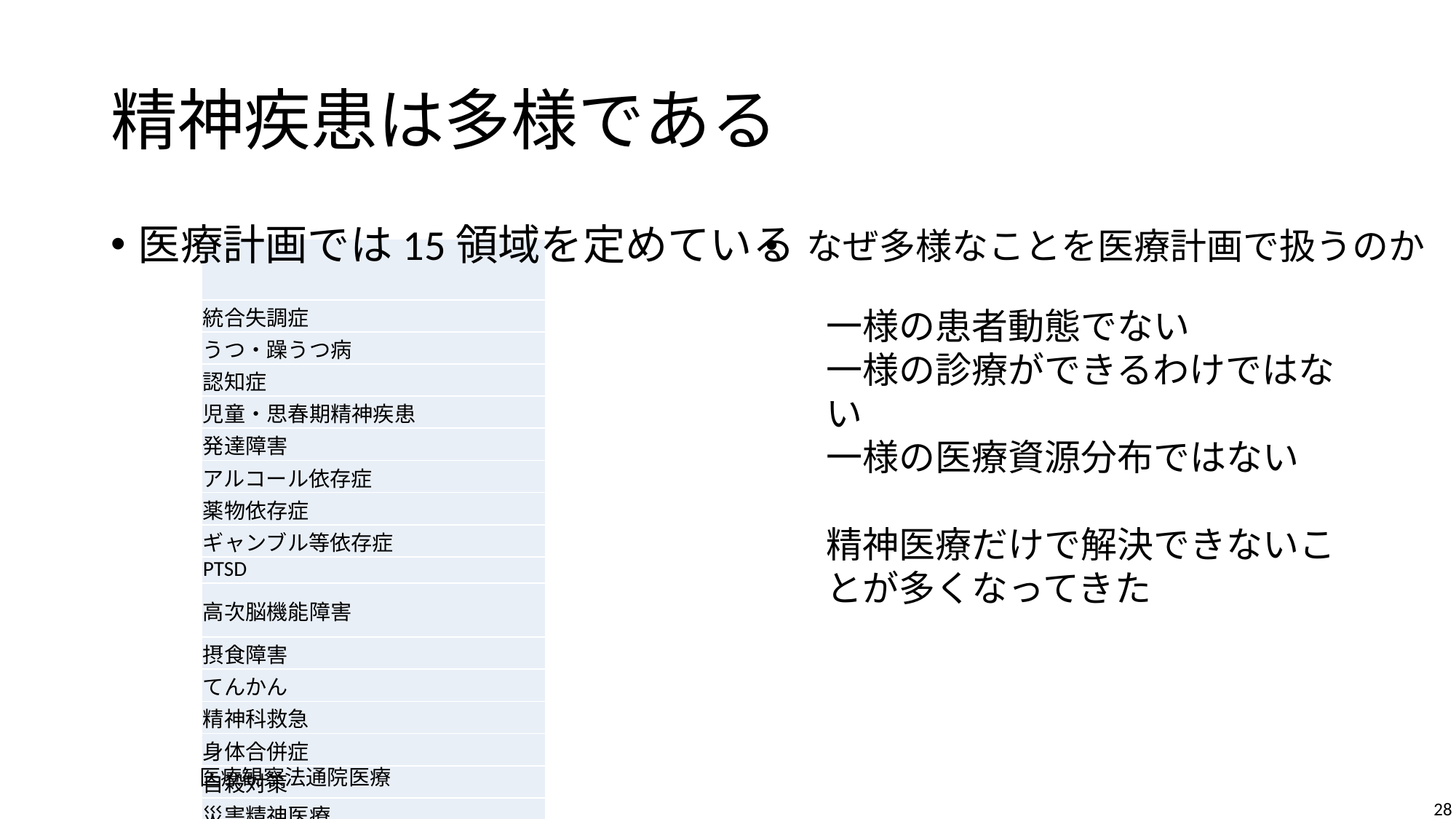

# 精神疾患は多様である
医療計画では15領域を定めている

なぜ多様なことを医療計画で扱うのか
|  |
| --- |
| 統合失調症 |
| うつ・躁うつ病 |
| 認知症 |
| 児童・思春期精神疾患 |
| 発達障害 |
| アルコール依存症 |
| 薬物依存症 |
| ギャンブル等依存症 |
| PTSD |
| 高次脳機能障害 |
| 摂食障害 |
| てんかん |
| 精神科救急 |
| 身体合併症 |
| 自殺対策 |
| 災害精神医療 |
一様の患者動態でない
一様の診療ができるわけではない
一様の医療資源分布ではない

精神医療だけで解決できないことが多くなってきた
医療観察法通院医療
28